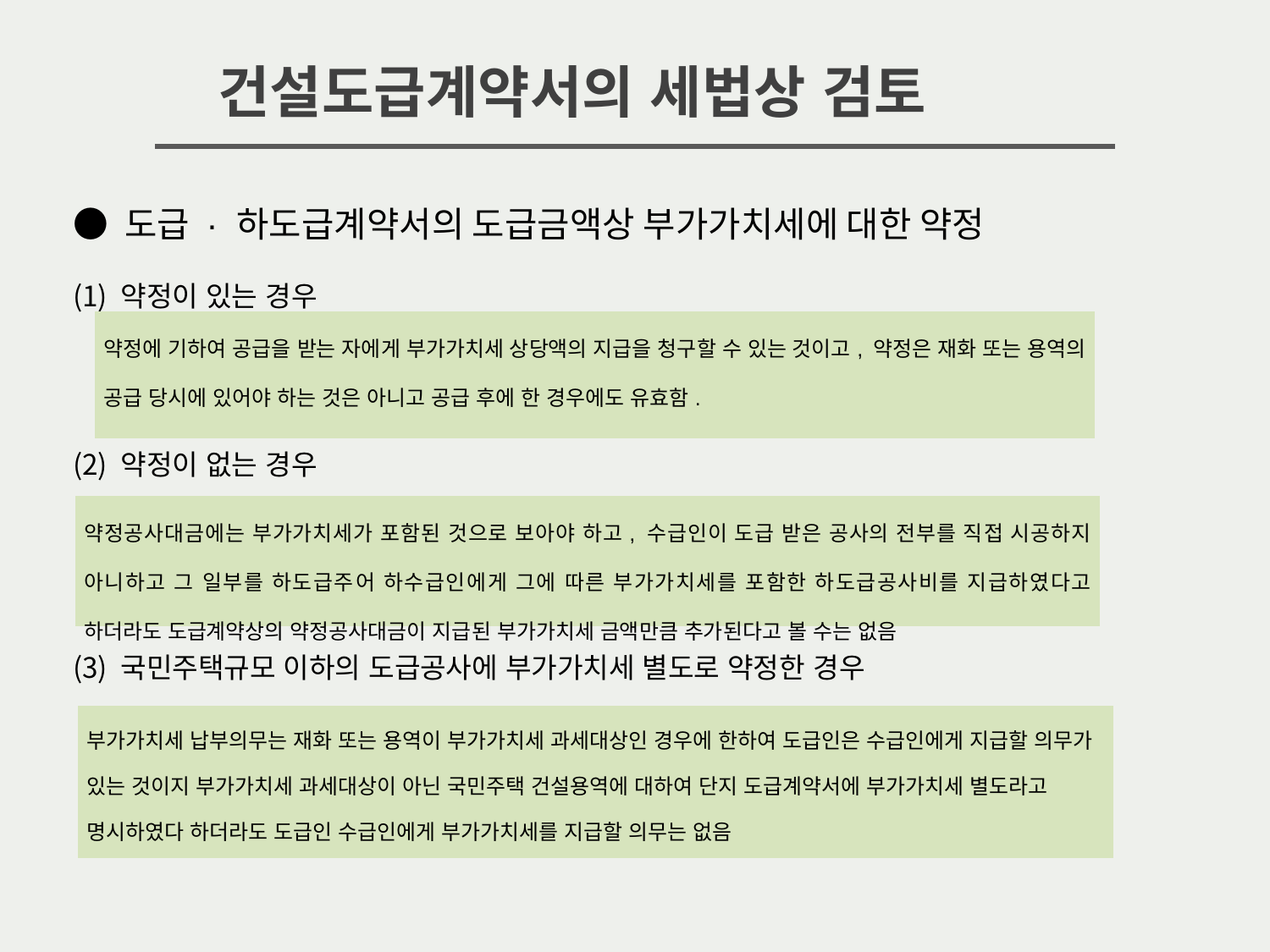

건설도급계약서의 세법상 검토

● 도급 · 하도급계약서의 도급금액상 부가가치세에 대한 약정

약정이 있는 경우

약정이 없는 경우

국민주택규모 이하의 도급공사에 부가가치세 별도로 약정한 경우

| 약정에 기하여 공급을 받는 자에게 부가가치세 상당액의 지급을 청구할 수 있는 것이고, 약정은 재화 또는 용역의 공급 당시에 있어야 하는 것은 아니고 공급 후에 한 경우에도 유효함. |
| --- |

| 약정공사대금에는 부가가치세가 포함된 것으로 보아야 하고, 수급인이 도급 받은 공사의 전부를 직접 시공하지 아니하고 그 일부를 하도급주어 하수급인에게 그에 따른 부가가치세를 포함한 하도급공사비를 지급하였다고 하더라도 도급계약상의 약정공사대금이 지급된 부가가치세 금액만큼 추가된다고 볼 수는 없음 |
| --- |
| 부가가치세 납부의무는 재화 또는 용역이 부가가치세 과세대상인 경우에 한하여 도급인은 수급인에게 지급할 의무가 있는 것이지 부가가치세 과세대상이 아닌 국민주택 건설용역에 대하여 단지 도급계약서에 부가가치세 별도라고 명시하였다 하더라도 도급인 수급인에게 부가가치세를 지급할 의무는 없음 |
| --- |